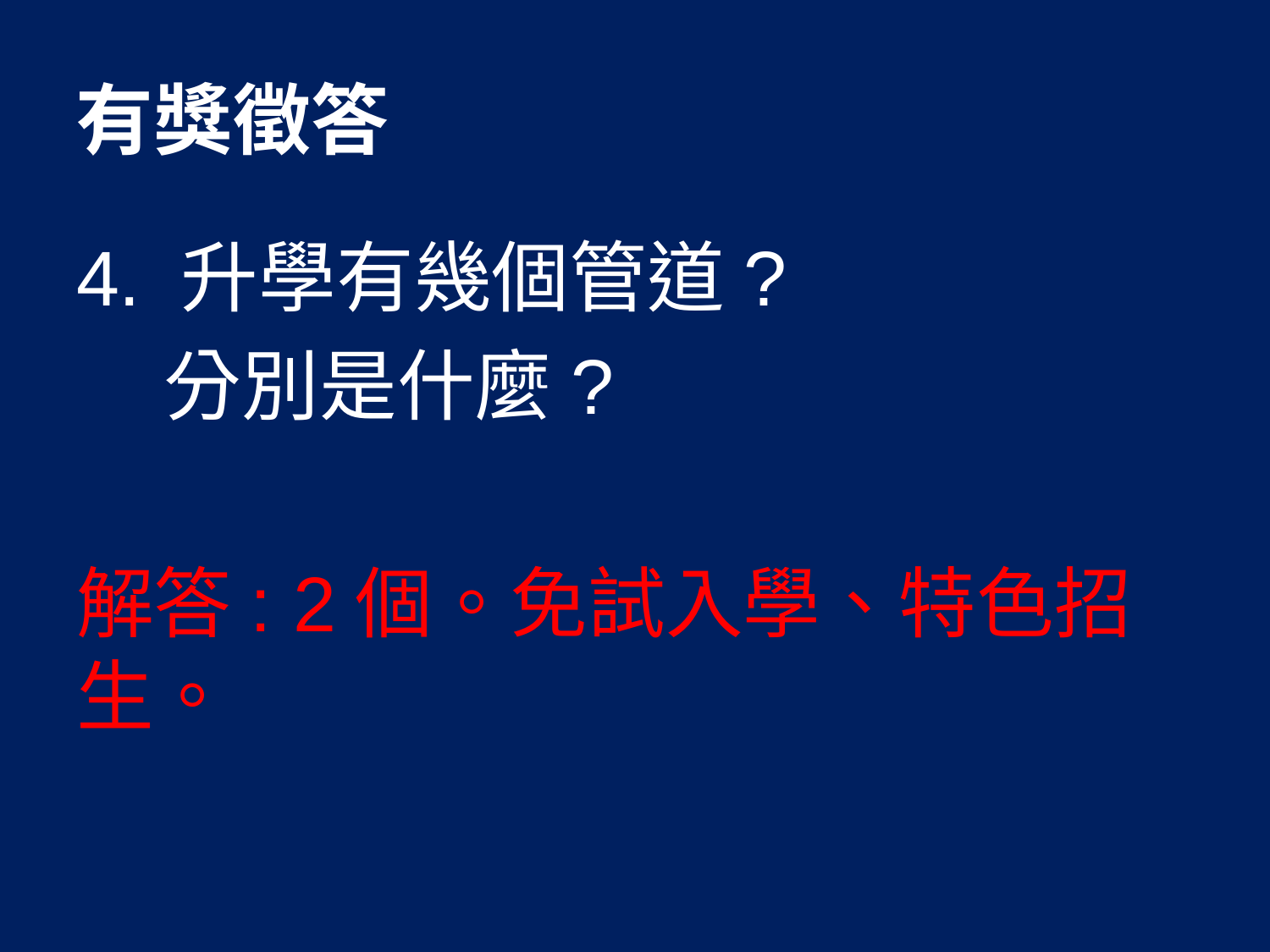

# 有獎徵答
4. 升學有幾個管道?
    分別是什麼?

解答: 2個。免試入學、特色招生。